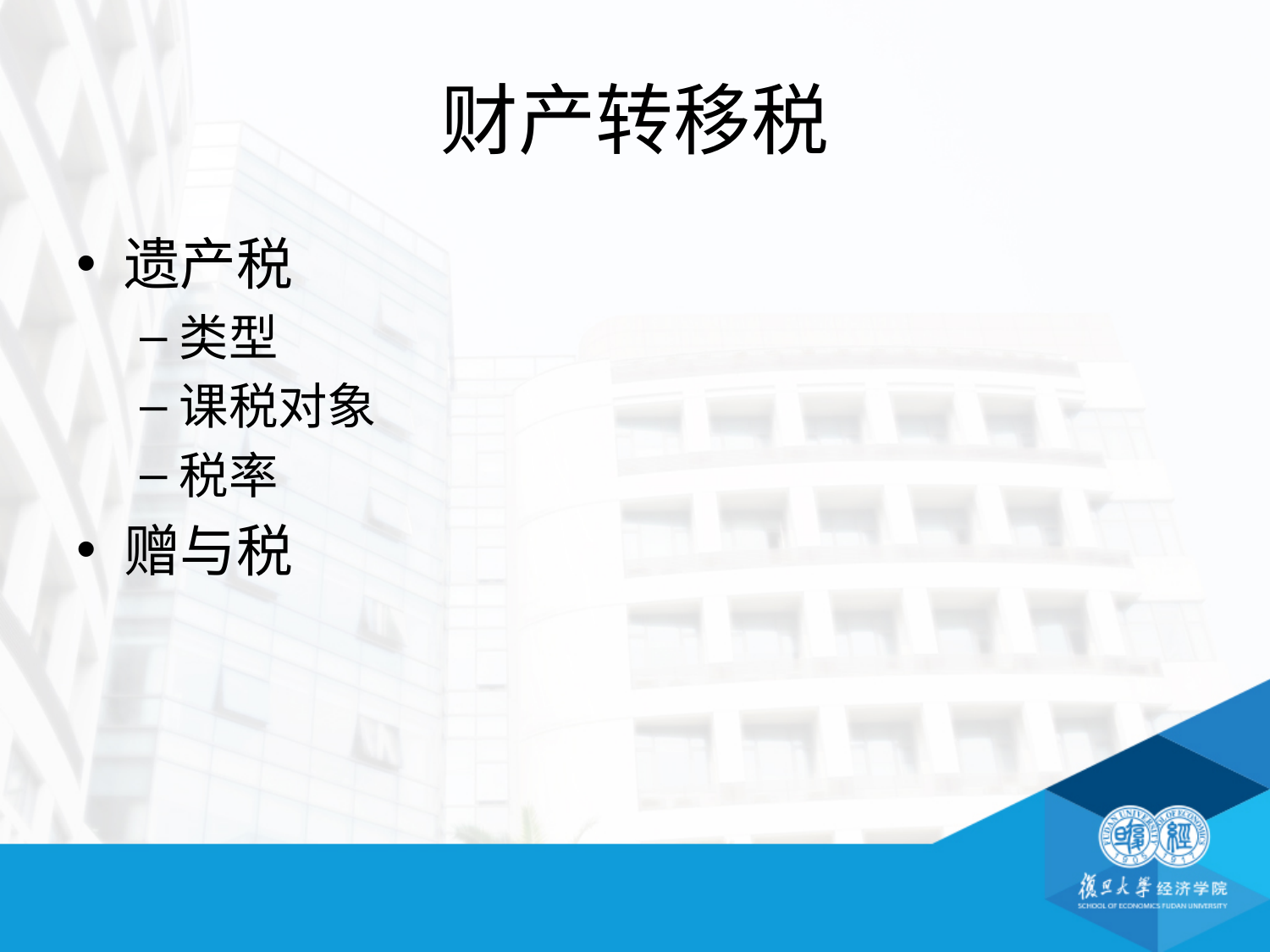

# 财产转移税
遗产税
类型
课税对象
税率
赠与税